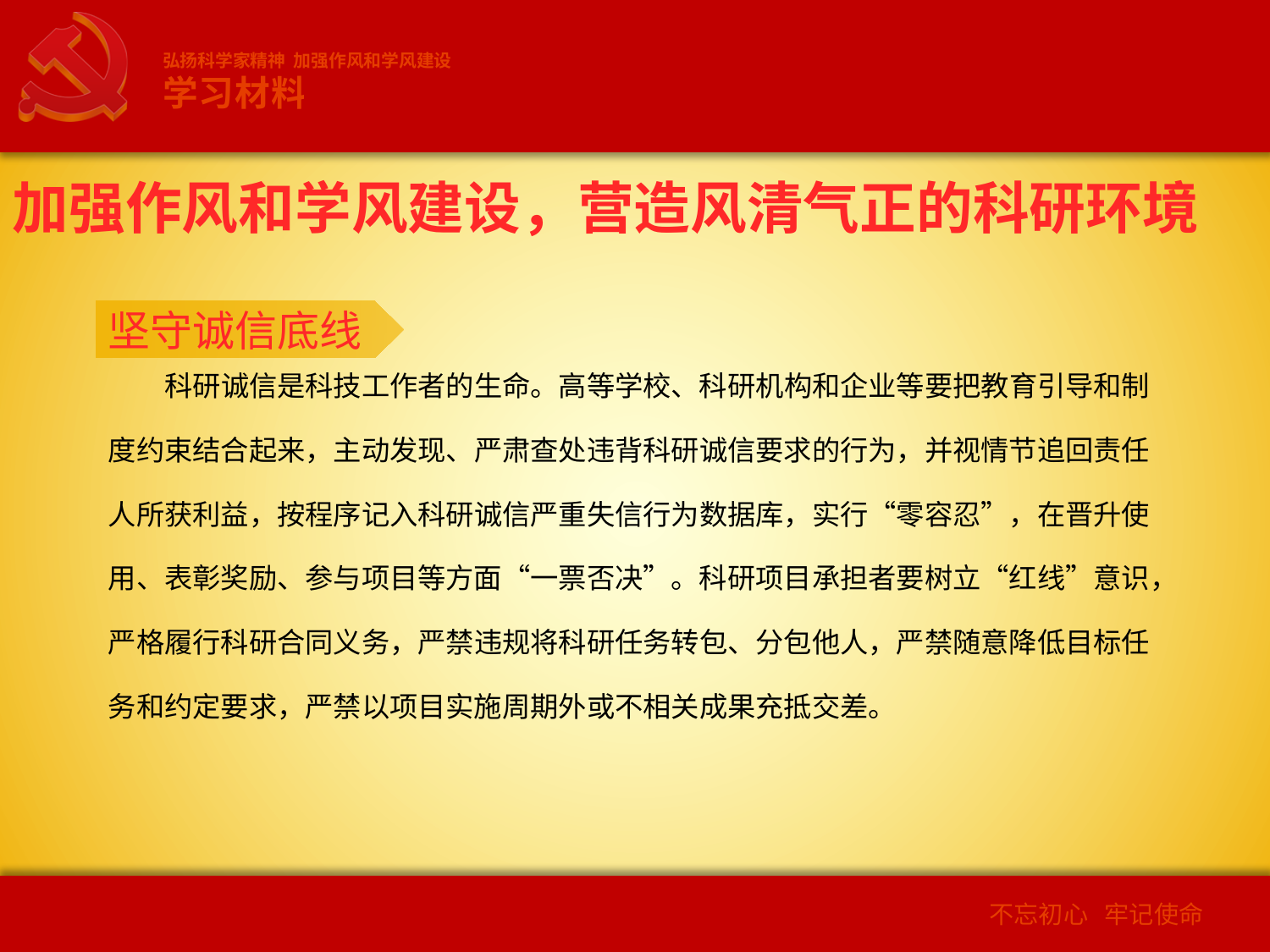

弘扬科学家精神  加强作风和学风建设
学习材料

加强作风和学风建设，营造风清气正的科研环境
坚守诚信底线
科研诚信是科技工作者的生命。高等学校、科研机构和企业等要把教育引导和制度约束结合起来，主动发现、严肃查处违背科研诚信要求的行为，并视情节追回责任人所获利益，按程序记入科研诚信严重失信行为数据库，实行“零容忍”，在晋升使用、表彰奖励、参与项目等方面“一票否决”。科研项目承担者要树立“红线”意识，严格履行科研合同义务，严禁违规将科研任务转包、分包他人，严禁随意降低目标任务和约定要求，严禁以项目实施周期外或不相关成果充抵交差。

2
不忘初心   牢记使命